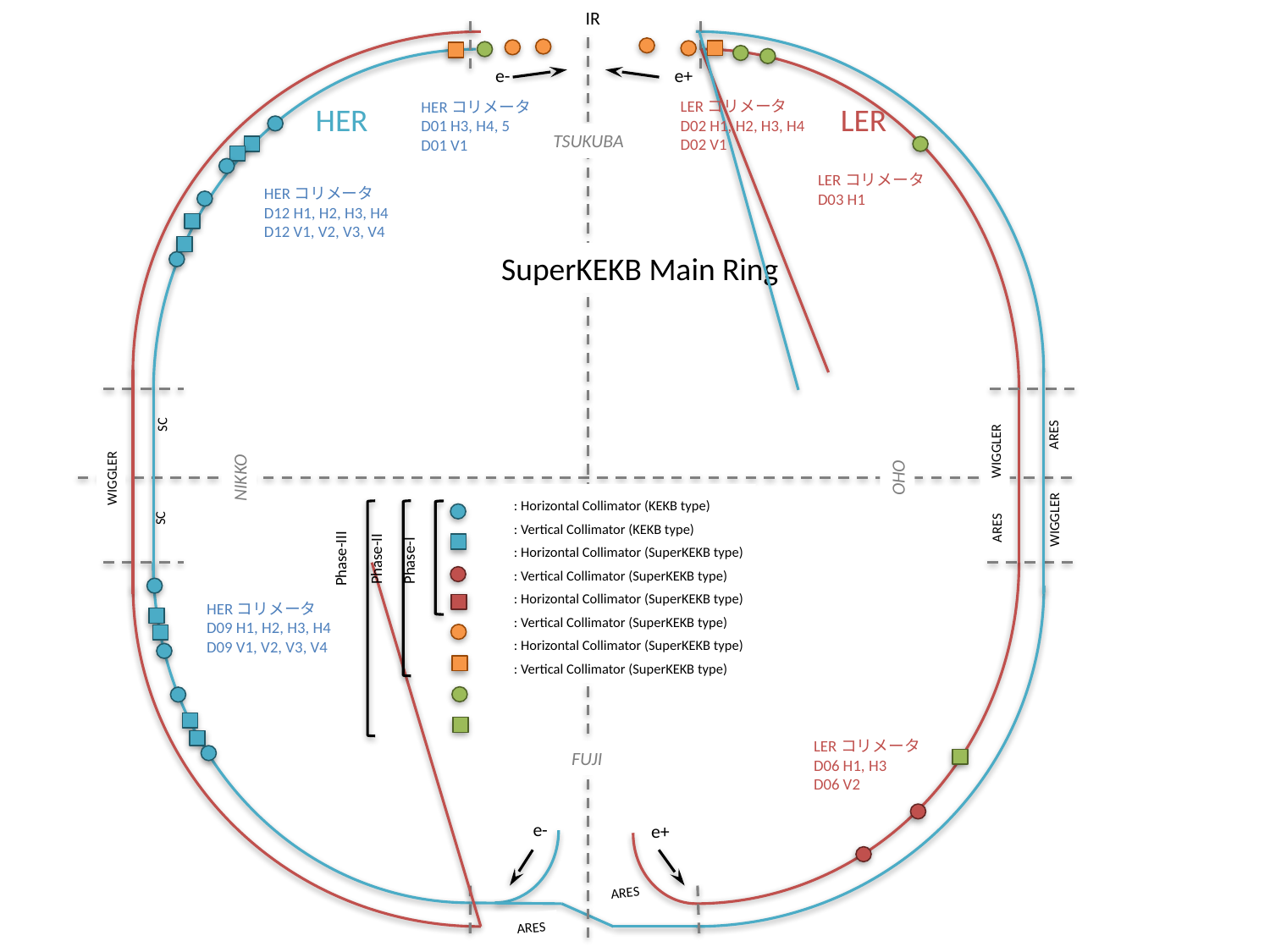

IR

e-
e+

LERコリメータ
D02 H1, H2, H3, H4
D02 V1
HERコリメータ
D01 H3, H4, 5
D01 V1
HER
LER

TSUKUBA

LERコリメータ
D03 H1
HERコリメータ
D12 H1, H2, H3, H4
D12 V1, V2, V3, V4

SuperKEKB Main Ring

SC
ARES
WIGGLER
NIKKO
OHO
WIGGLER
: Horizontal Collimator (KEKB type)
: Vertical Collimator (KEKB type)
: Horizontal Collimator (SuperKEKB type)
: Vertical Collimator (SuperKEKB type)
: Horizontal Collimator (SuperKEKB type)
: Vertical Collimator (SuperKEKB type)
: Horizontal Collimator (SuperKEKB type)
: Vertical Collimator (SuperKEKB type)
SC
WIGGLER

Phase-III
ARES
Phase-II
Phase-I

HERコリメータ
D09 H1, H2, H3, H4
D09 V1, V2, V3, V4

LERコリメータ
D06 H1, H3
D06 V2

FUJI

e-
e+

ARES
ARES